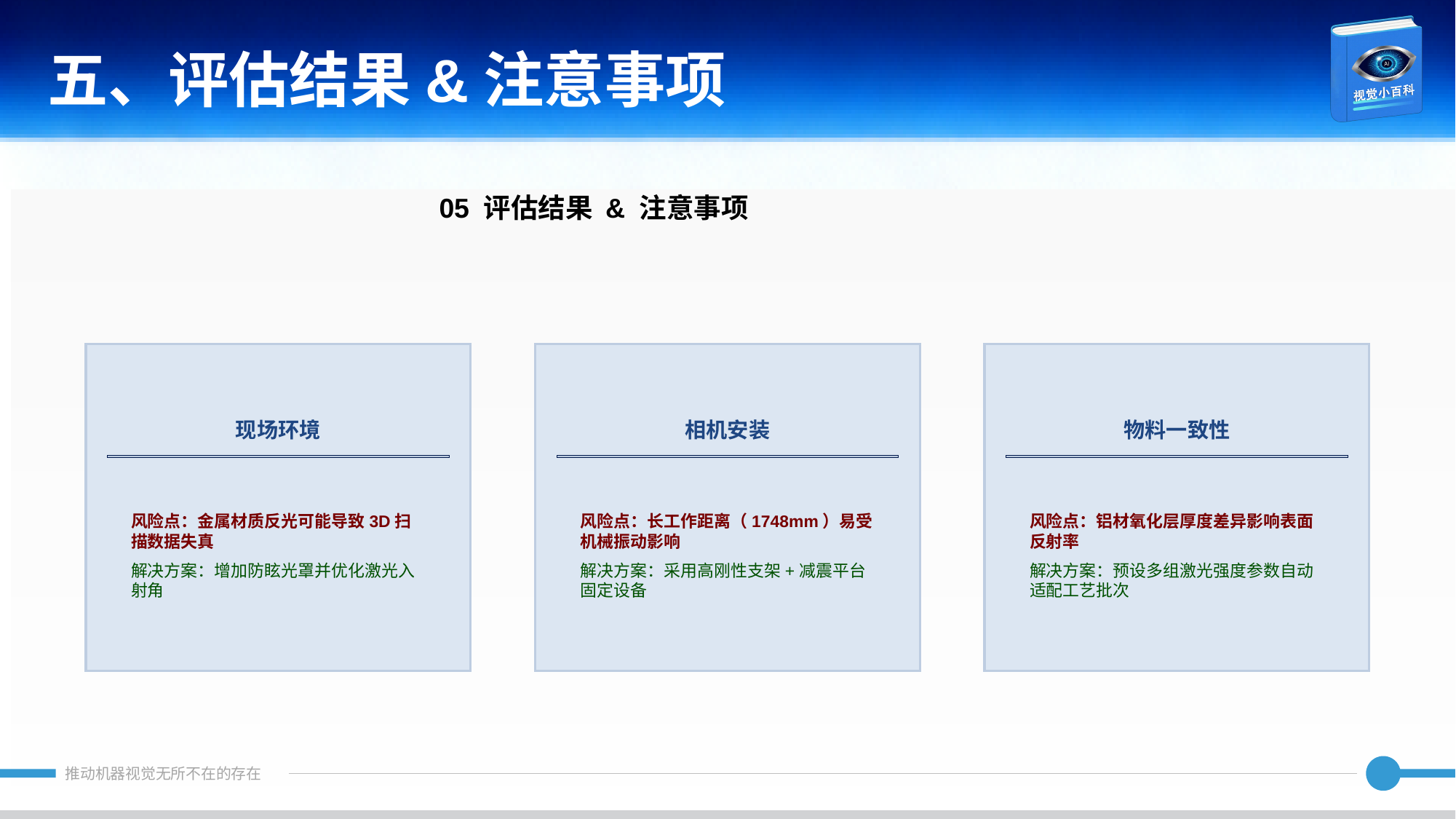

五、评估结果&注意事项

05 评估结果 & 注意事项

现场环境

相机安装

物料一致性

风险点：金属材质反光可能导致3D扫描数据失真
解决方案：增加防眩光罩并优化激光入射角

风险点：长工作距离（1748mm）易受机械振动影响
解决方案：采用高刚性支架+减震平台固定设备

风险点：铝材氧化层厚度差异影响表面反射率
解决方案：预设多组激光强度参数自动适配工艺批次
10